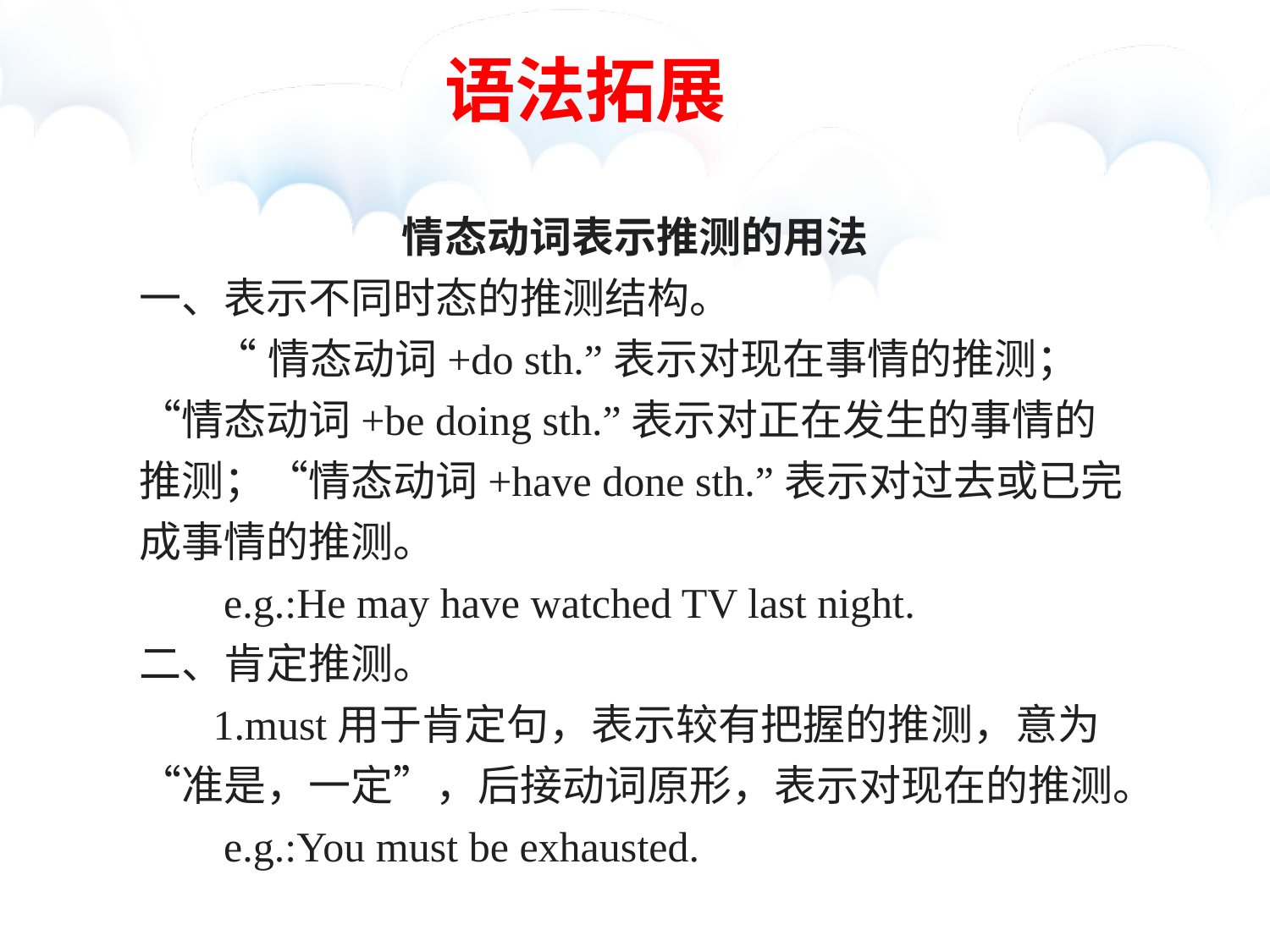

# 语法拓展
情态动词表示推测的用法
一、表示不同时态的推测结构。
        “情态动词+do sth.”表示对现在事情的推测；“情态动词+be doing sth.”表示对正在发生的事情的推测；“情态动词+have done sth.”表示对过去或已完成事情的推测。
        e.g.:He may have watched TV last night.
二、肯定推测。
       1.must用于肯定句，表示较有把握的推测，意为“准是，一定”，后接动词原形，表示对现在的推测。
        e.g.:You must be exhausted.